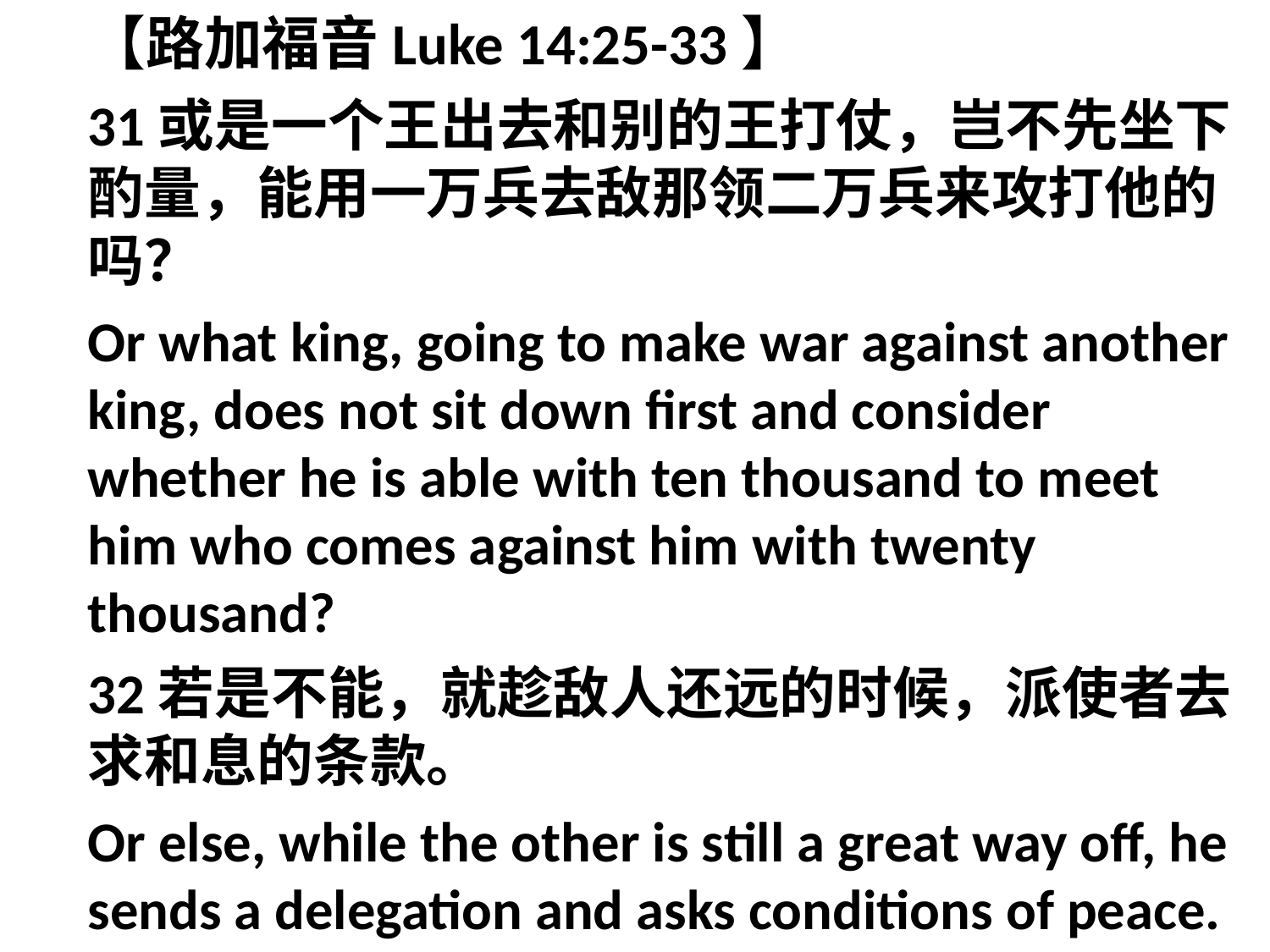

【路加福音Luke 14:25-33】
31或是一个王出去和别的王打仗，岂不先坐下酌量，能用一万兵去敌那领二万兵来攻打他的吗？
Or what king, going to make war against another king, does not sit down first and consider whether he is able with ten thousand to meet him who comes against him with twenty thousand?
32若是不能，就趁敌人还远的时候，派使者去求和息的条款。
Or else, while the other is still a great way off, he sends a delegation and asks conditions of peace.